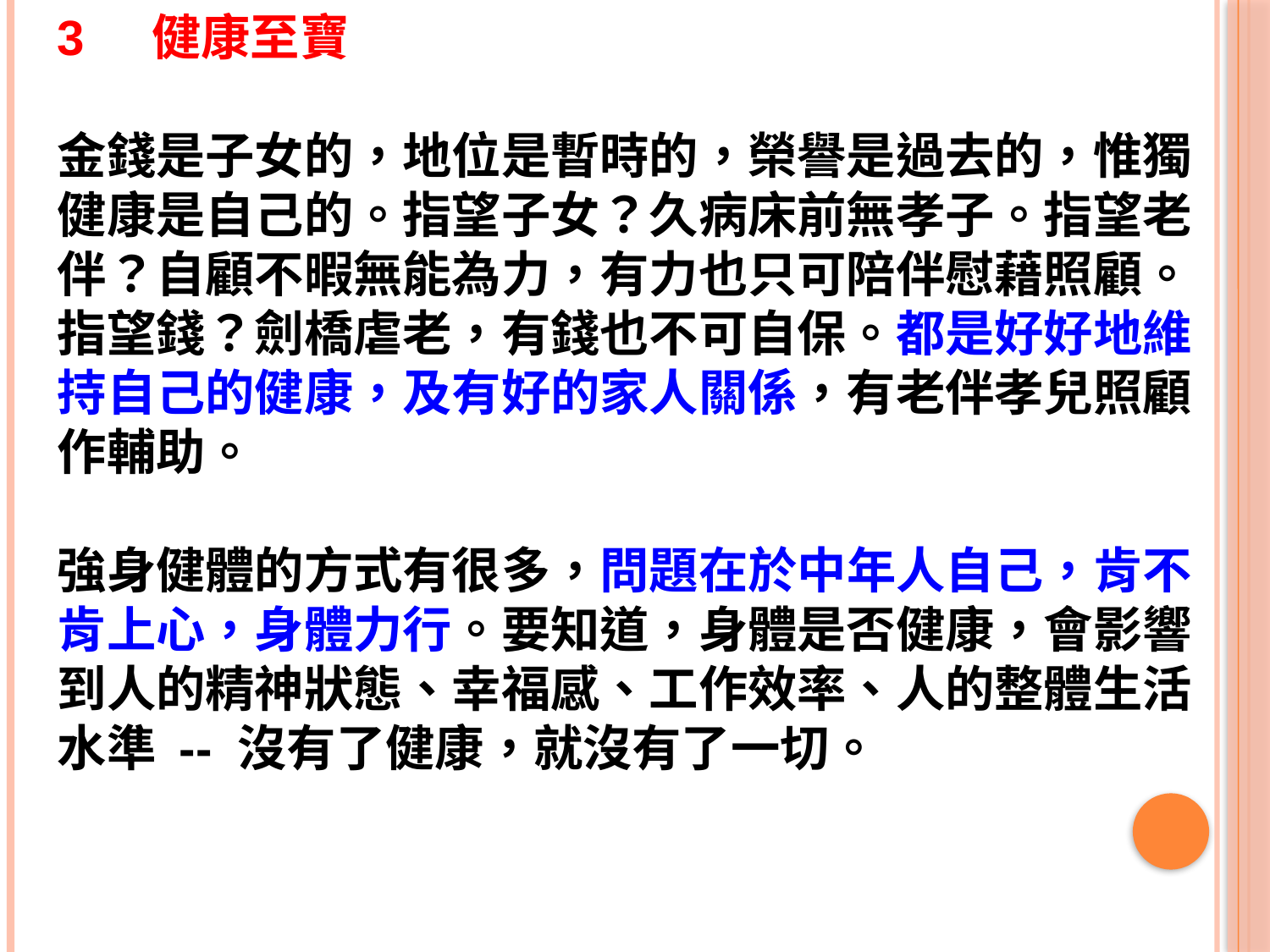

3    健康至寶

金錢是子女的，地位是暫時的，榮譽是過去的，惟獨健康是自己的。指望子女？久病床前無孝子。指望老伴？自顧不暇無能為力，有力也只可陪伴慰藉照顧。指望錢？劍橋虐老，有錢也不可自保。都是好好地維持自己的健康，及有好的家人關係，有老伴孝兒照顧作輔助。
強身健體的方式有很多，問題在於中年人自己，肯不肯上心，身體力行。要知道，身體是否健康，會影響到人的精神狀態、幸福感、工作效率、人的整體生活水準 -- 沒有了健康，就沒有了一切。